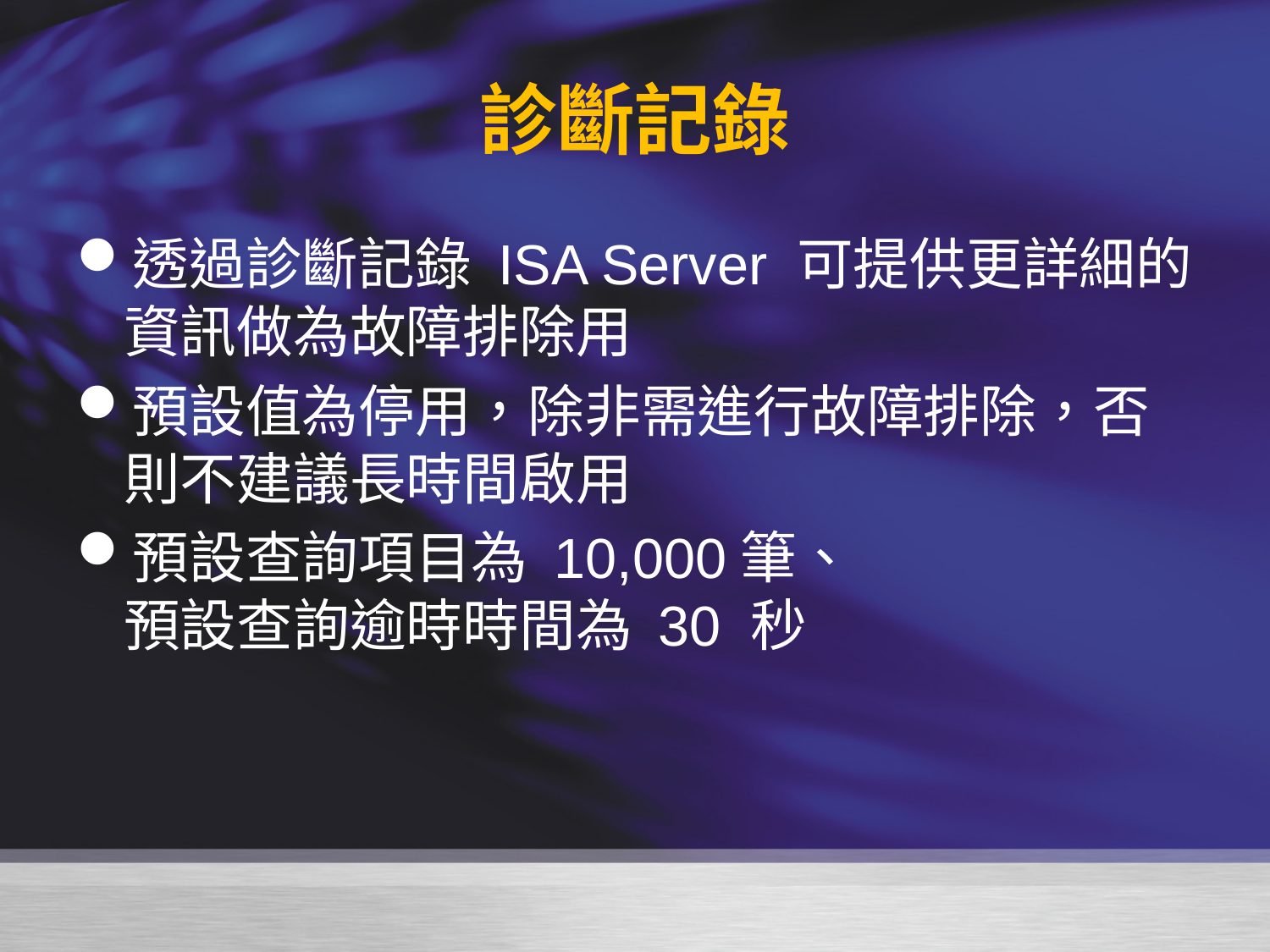

# 診斷記錄
透過診斷記錄 ISA Server 可提供更詳細的資訊做為故障排除用
預設值為停用，除非需進行故障排除，否則不建議長時間啟用
預設查詢項目為 10,000筆、
預設查詢逾時時間為 30 秒